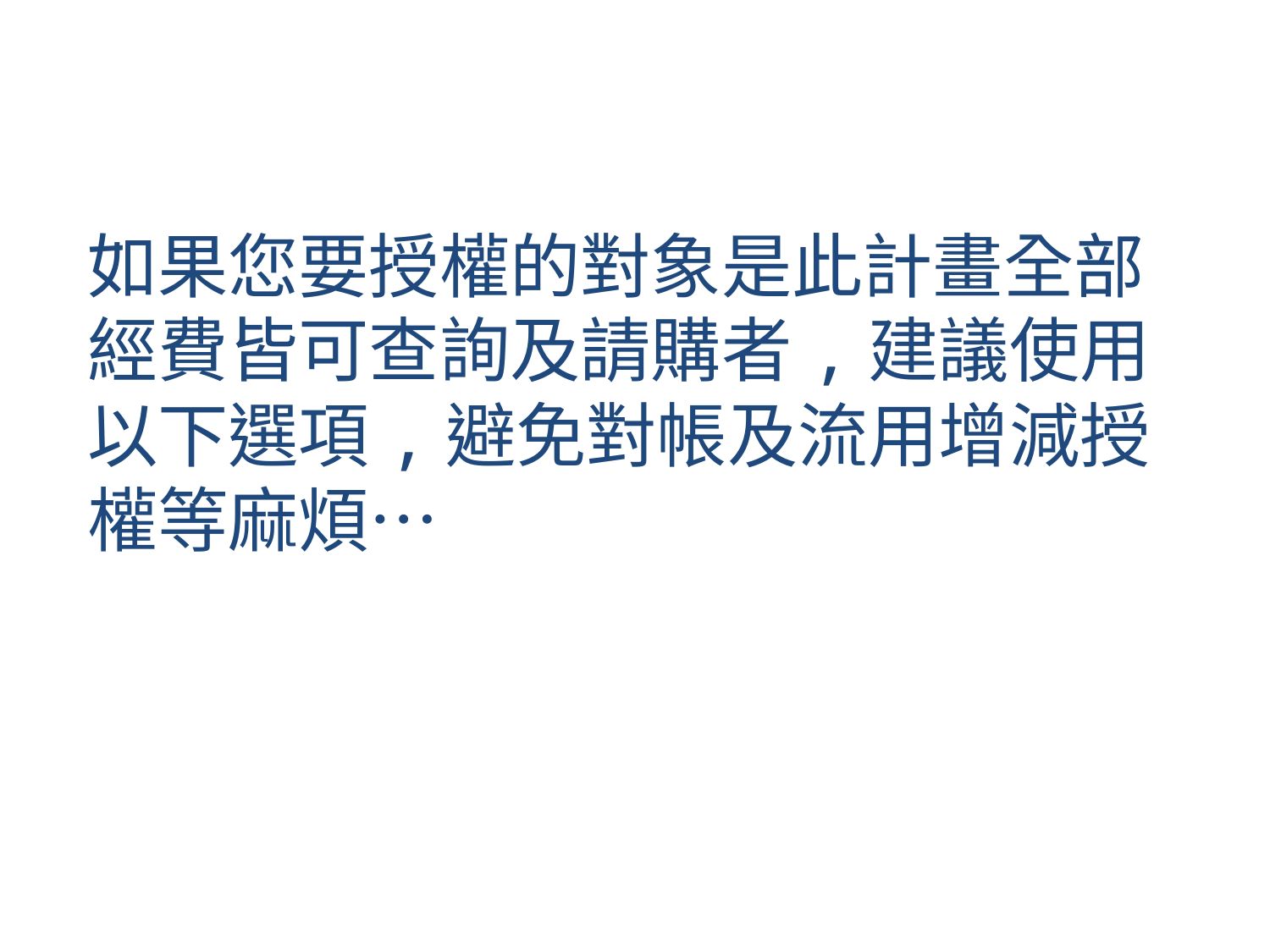

如果您要授權的對象是此計畫全部經費皆可查詢及請購者,建議使用以下選項,避免對帳及流用增減授權等麻煩…